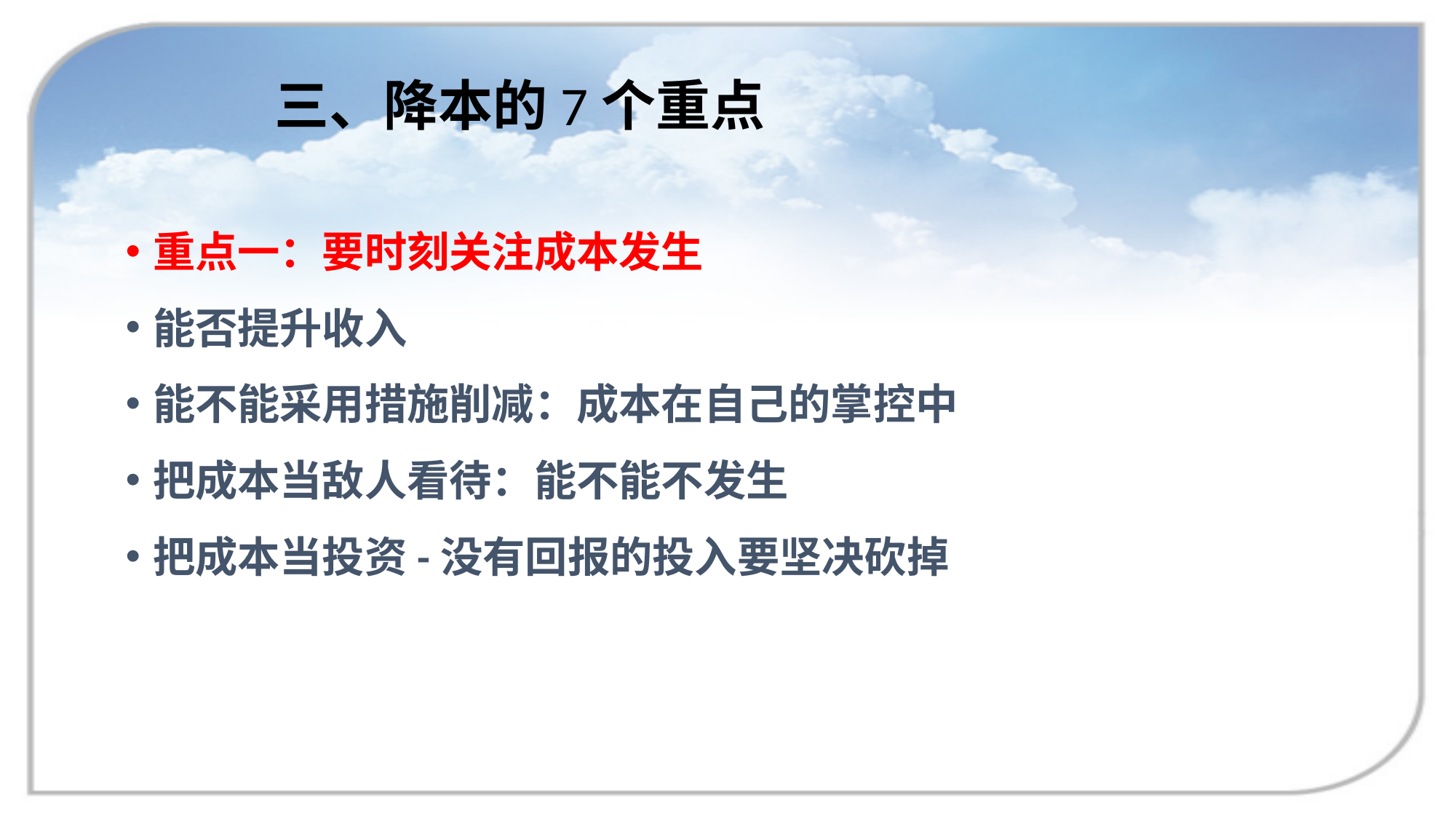

# 三、降本的7个重点
重点一：要时刻关注成本发生
能否提升收入
能不能采用措施削减：成本在自己的掌控中
把成本当敌人看待：能不能不发生
把成本当投资-没有回报的投入要坚决砍掉